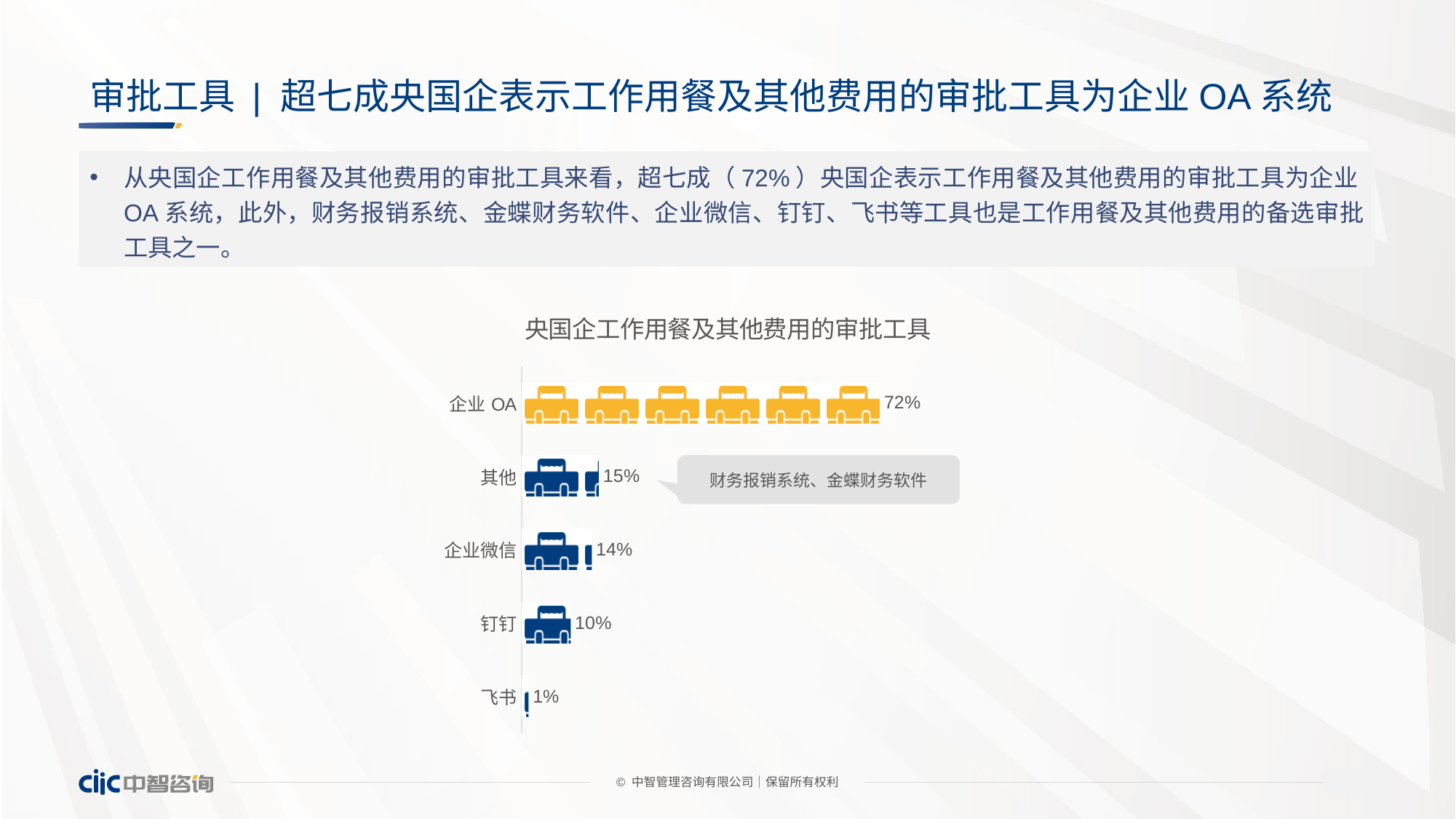

# 审批工具 | 超七成央国企表示工作用餐及其他费用的审批工具为企业OA系统
从央国企工作用餐及其他费用的审批工具来看，超七成（72%）央国企表示工作用餐及其他费用的审批工具为企业OA系统，此外，财务报销系统、金蝶财务软件、企业微信、钉钉、飞书等工具也是工作用餐及其他费用的备选审批工具之一。

### Chart: 央国企工作用餐及其他费用的审批工具

| Category | 占比 |
|---|---|
| 企业OA | 0.71830985915493 |
| 其他 | 0.154929577464789 |
| 企业微信 | 0.140845070422535 |
| 钉钉 | 0.0985915492957746 |
| 飞书 | 0.0140845070422535 |
财务报销系统、金蝶财务软件
© 中智管理咨询有限公司│保留所有权利
32